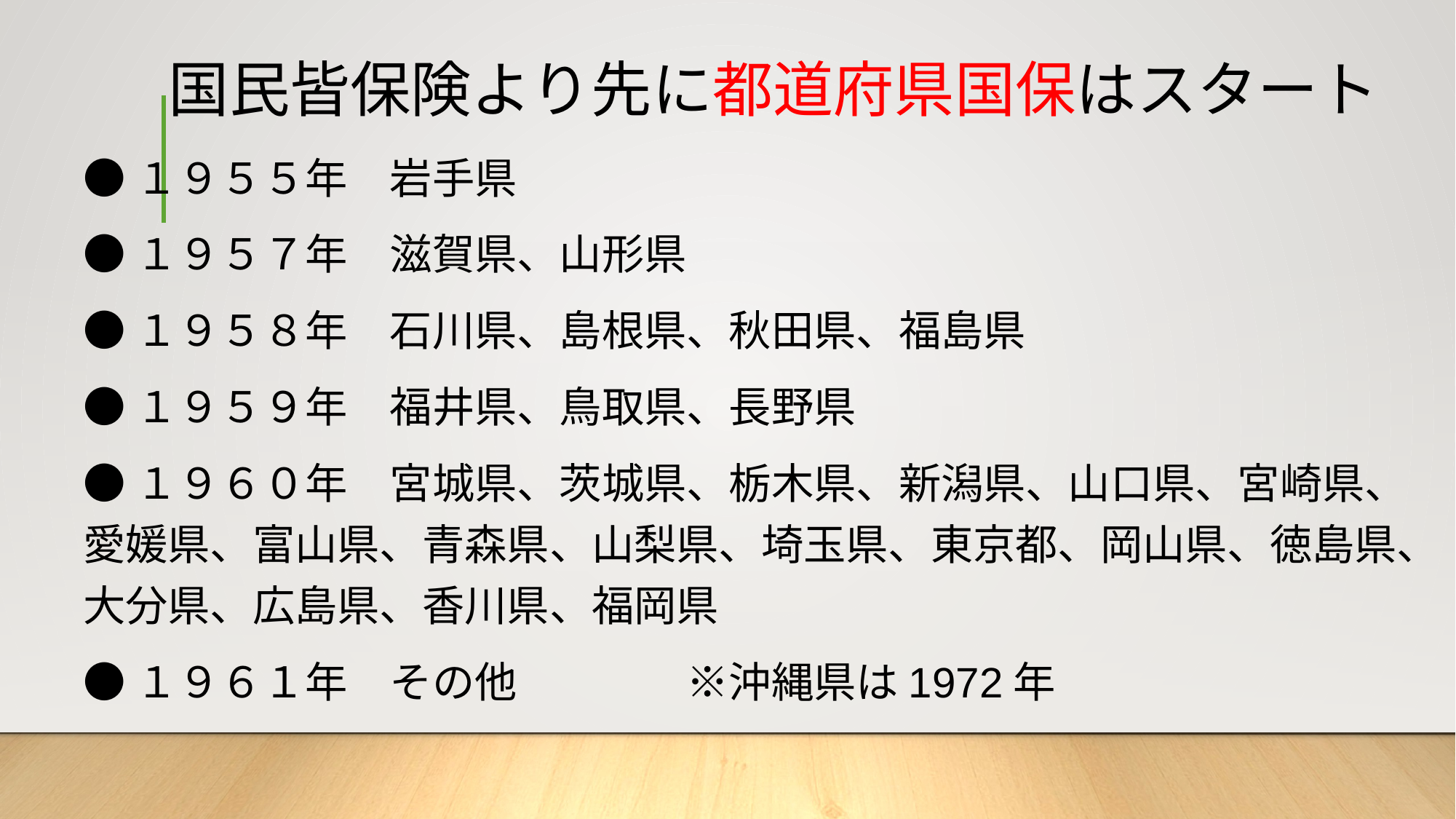

# 国民皆保険より先に都道府県国保はスタート
●１９５５年　岩手県
●１９５７年　滋賀県、山形県
●１９５８年　石川県、島根県、秋田県、福島県
●１９５９年　福井県、鳥取県、長野県
●１９６０年　宮城県、茨城県、栃木県、新潟県、山口県、宮崎県、愛媛県、富山県、青森県、山梨県、埼玉県、東京都、岡山県、徳島県、大分県、広島県、香川県、福岡県
●１９６１年　その他　　　　※沖縄県は1972年